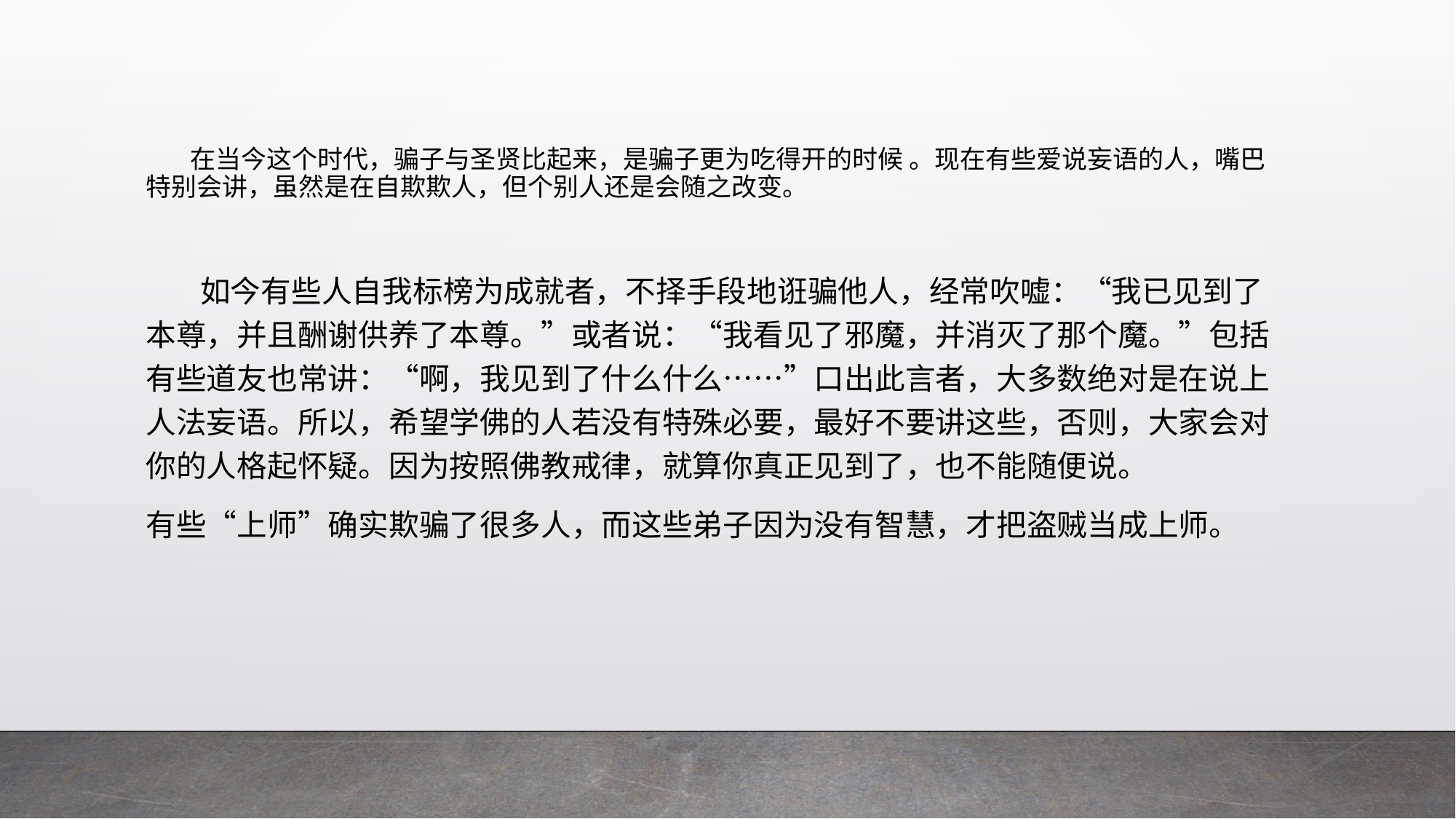

在当今这个时代，骗子与圣贤比起来，是骗子更为吃得开的时候 。现在有些爱说妄语的人，嘴巴特别会讲，虽然是在自欺欺人，但个别人还是会随之改变。
       如今有些人自我标榜为成就者，不择手段地诳骗他人，经常吹嘘：“我已见到了本尊，并且酬谢供养了本尊。”或者说：“我看见了邪魔，并消灭了那个魔。”包括有些道友也常讲：“啊，我见到了什么什么……”口出此言者，大多数绝对是在说上人法妄语。所以，希望学佛的人若没有特殊必要，最好不要讲这些，否则，大家会对你的人格起怀疑。因为按照佛教戒律，就算你真正见到了，也不能随便说。
有些“上师”确实欺骗了很多人，而这些弟子因为没有智慧，才把盗贼当成上师。